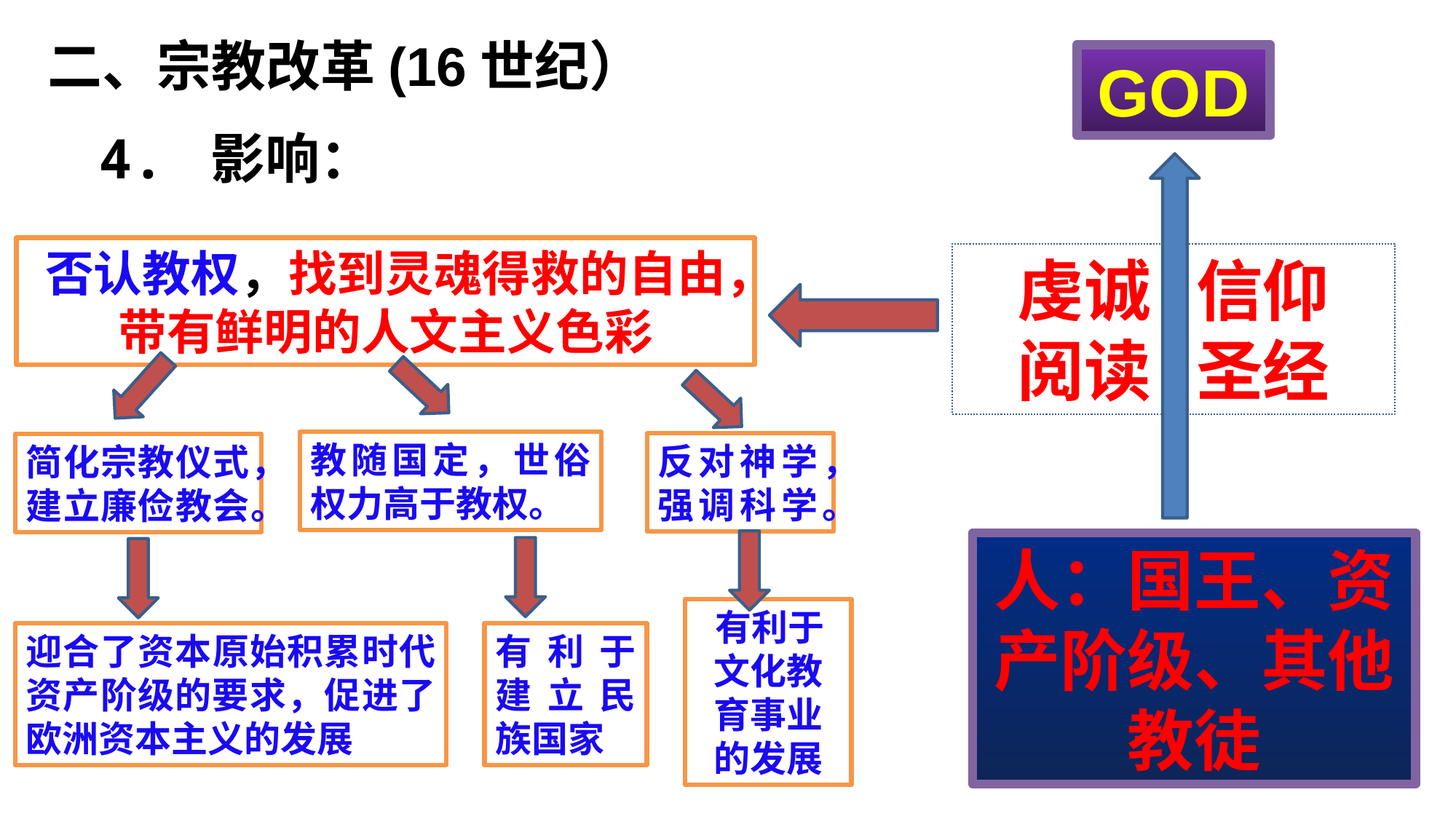

二、宗教改革(16世纪）
GOD
4. 影响：

否认教权，找到灵魂得救的自由，带有鲜明的人文主义色彩
虔诚   信仰
阅读   圣经

教随国定，世俗权力高于教权。
反对神学，
强调科学。
简化宗教仪式，建立廉俭教会。

人：国王、资产阶级、其他教徒

有利于文化教育事业的发展
迎合了资本原始积累时代资产阶级的要求，促进了欧洲资本主义的发展
有利于建立民族国家